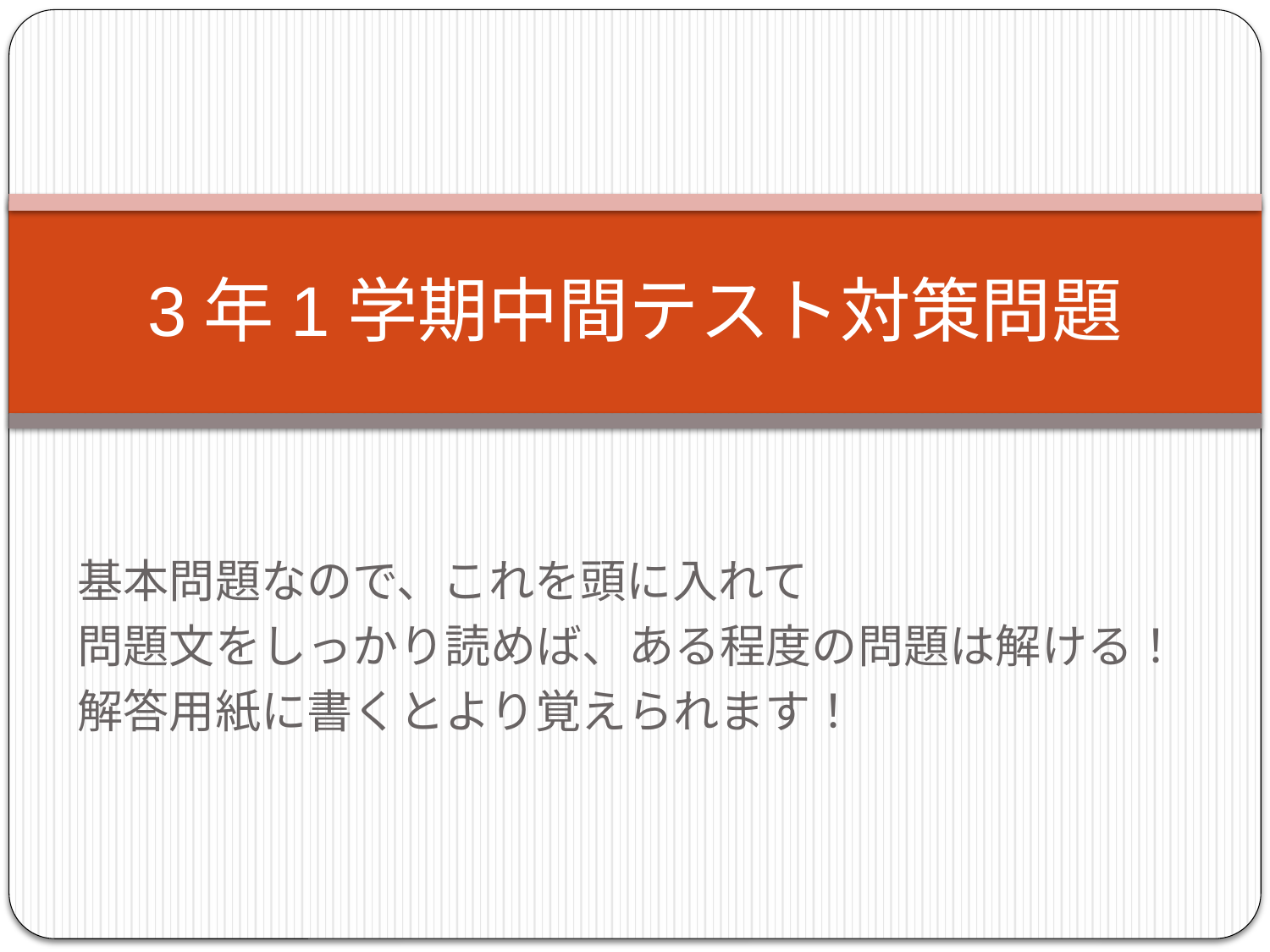

# 3年1学期中間テスト対策問題
基本問題なので、これを頭に入れて
問題文をしっかり読めば、ある程度の問題は解ける！
解答用紙に書くとより覚えられます！